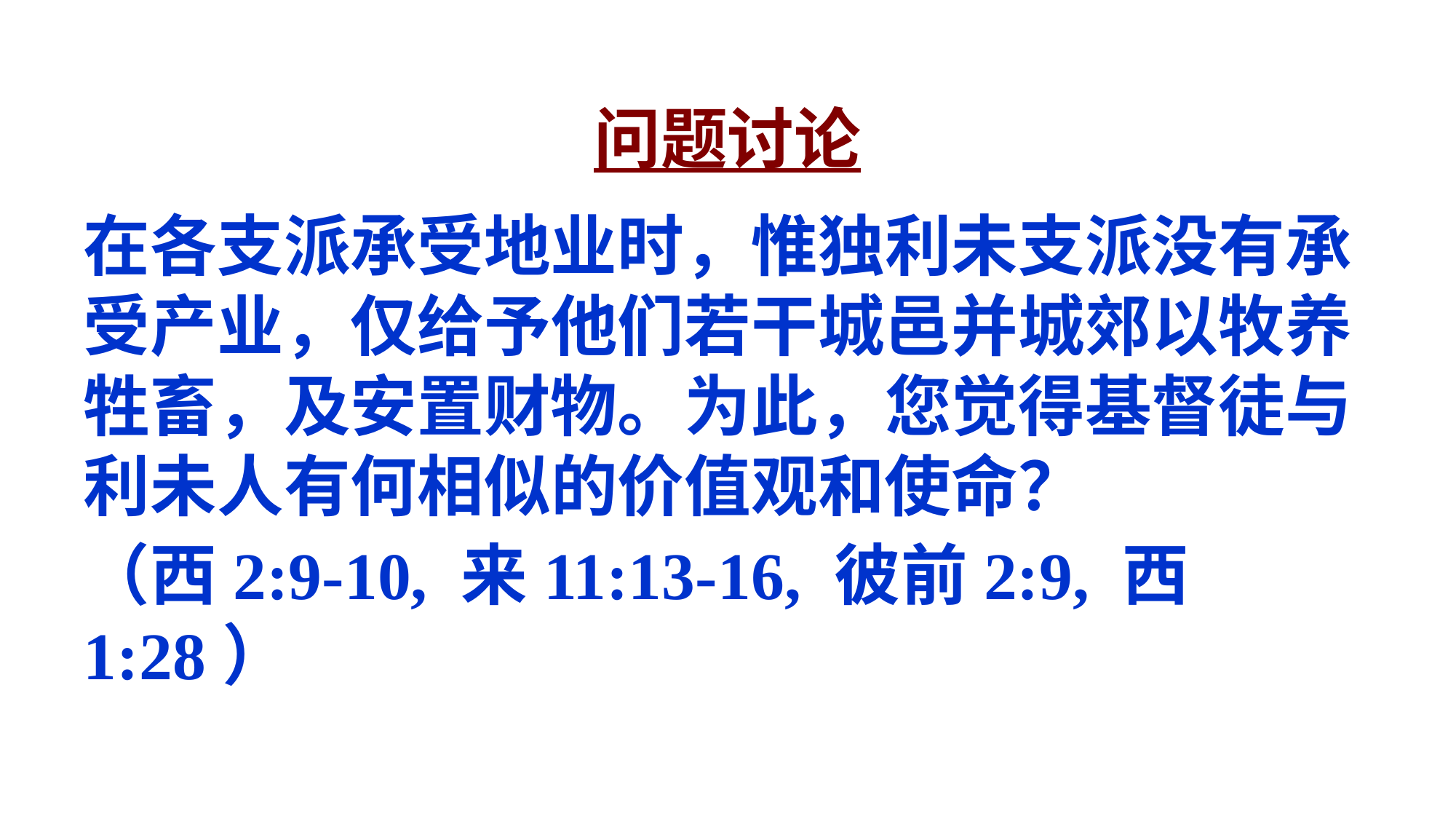

问题讨论
在各支派承受地业时，惟独利未支派没有承受产业，仅给予他们若干城邑并城郊以牧养牲畜，及安置财物。为此，您觉得基督徒与利未人有何相似的价值观和使命？
（西2:9-10, 来11:13-16, 彼前2:9, 西1:28）